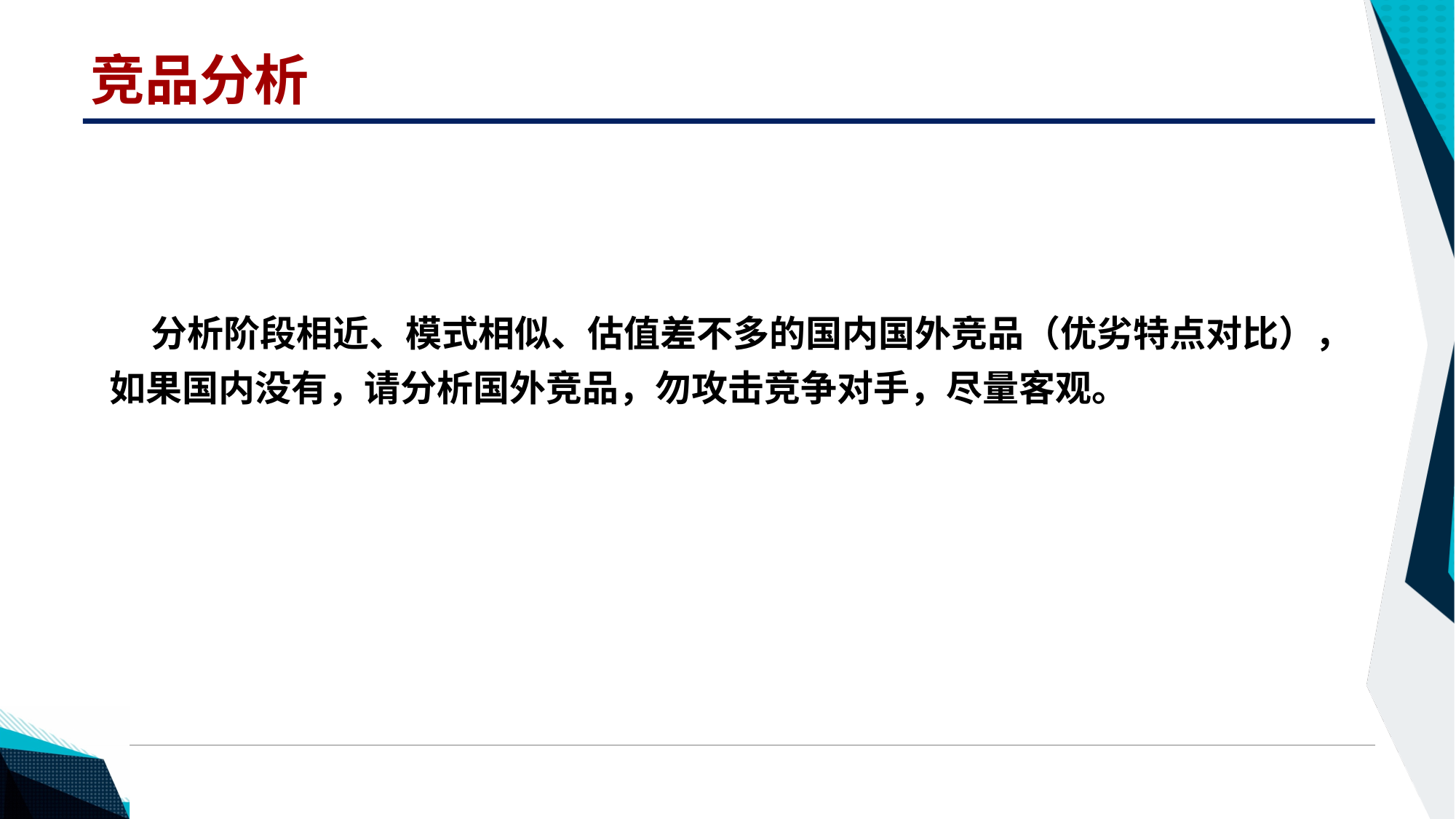

竞品分析
    分析阶段相近、模式相似、估值差不多的国内国外竞品（优劣特点对比），如果国内没有，请分析国外竞品，勿攻击竞争对手，尽量客观。